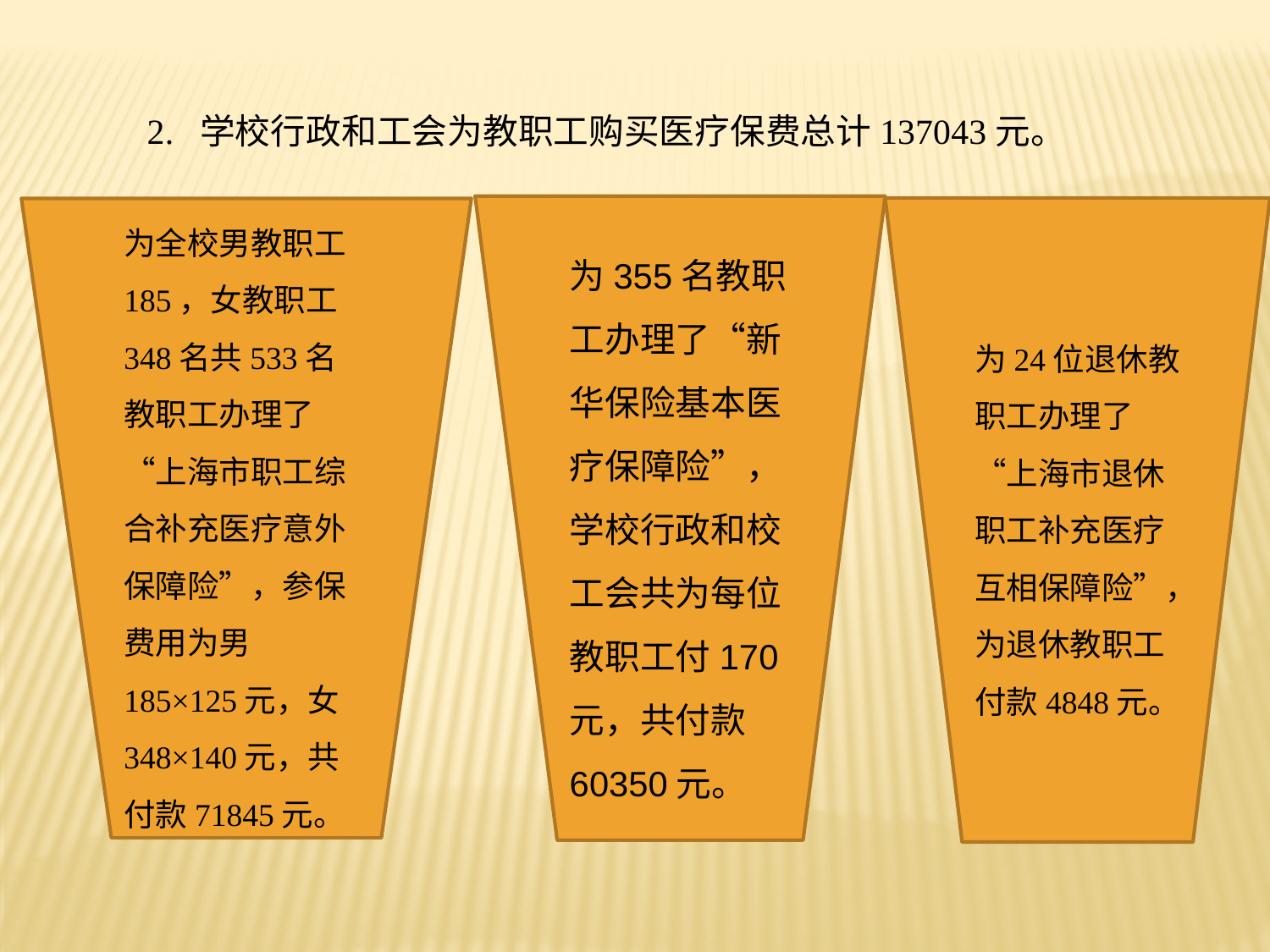

2.  学校行政和工会为教职工购买医疗保费总计137043元。
为355名教职工办理了“新华保险基本医疗保障险”，学校行政和校工会共为每位教职工付170元，共付款60350元。
为24位退休教职工办理了“上海市退休职工补充医疗互相保障险”，为退休教职工付款4848元。
为全校男教职工185，女教职工348名共533名教职工办理了“上海市职工综合补充医疗意外保障险”，参保费用为男185×125元，女348×140元，共付款71845元。